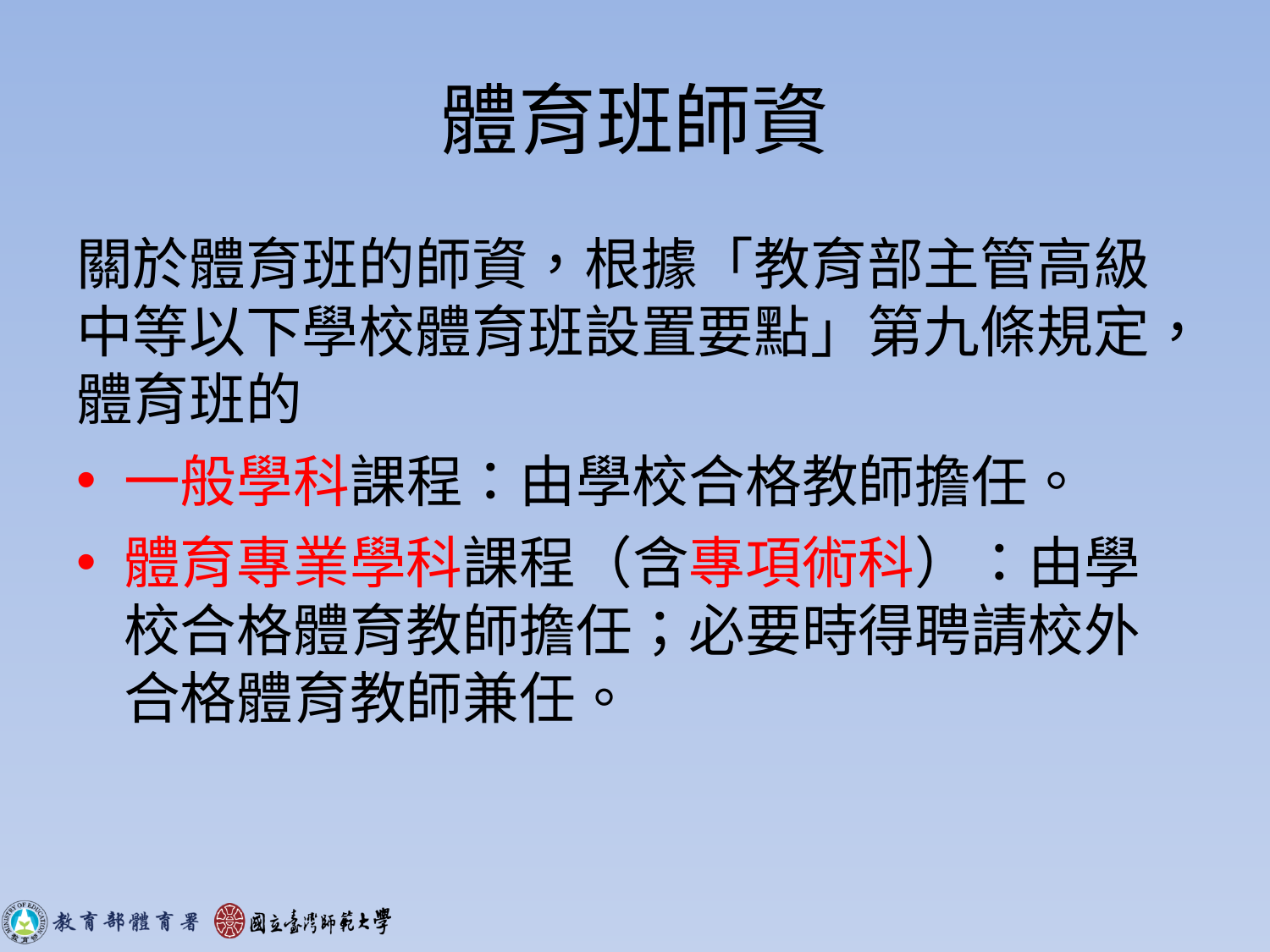

# 體育班師資
關於體育班的師資，根據「教育部主管高級中等以下學校體育班設置要點」第九條規定，體育班的
一般學科課程：由學校合格教師擔任。
體育專業學科課程（含專項術科）：由學校合格體育教師擔任；必要時得聘請校外合格體育教師兼任。